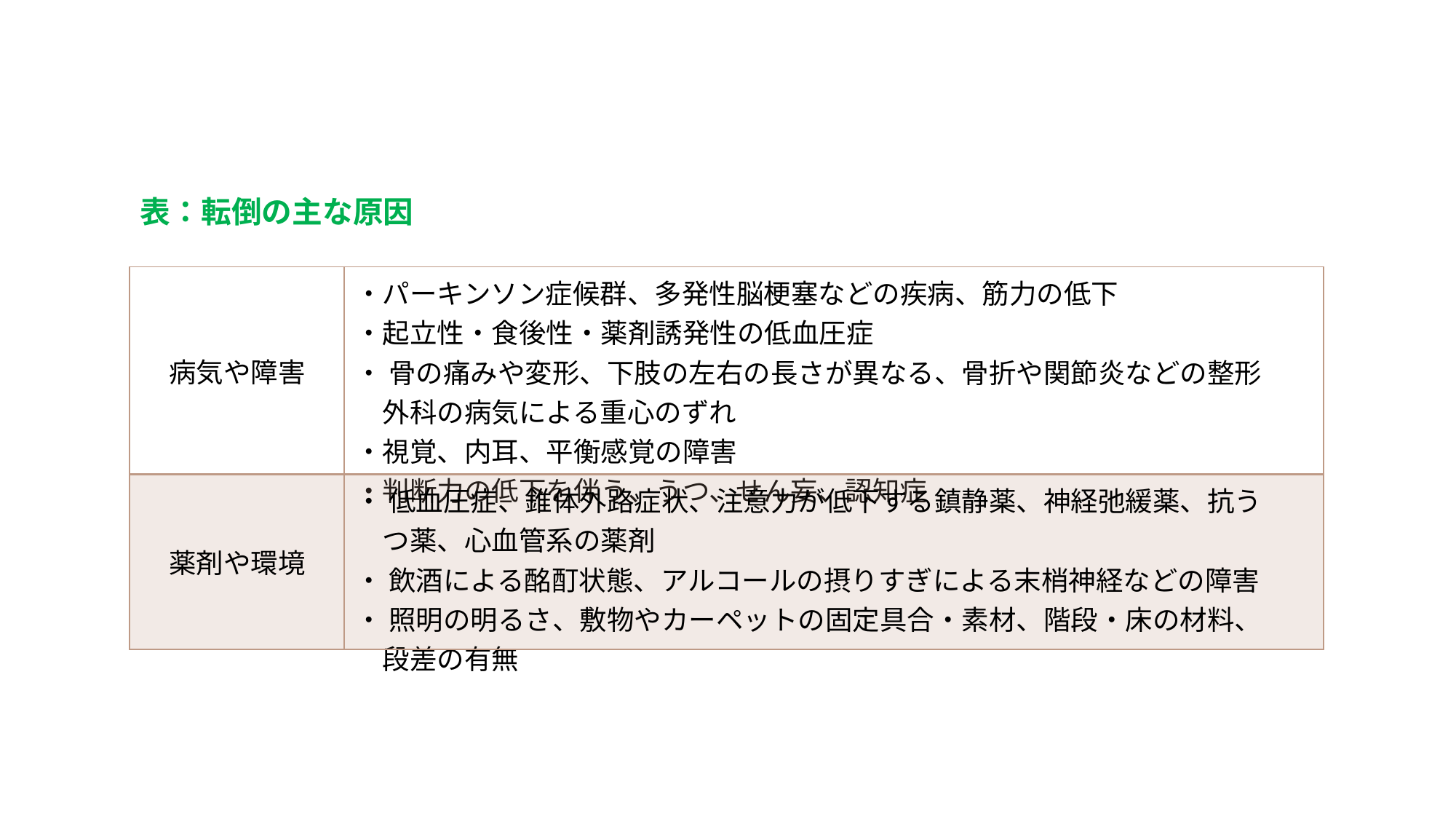

表：転倒の主な原因
| 病気や障害 | ・パーキンソン症候群、多発性脳梗塞などの疾病、筋力の低下 ・起立性・食後性・薬剤誘発性の低血圧症 ・ 骨の痛みや変形、下肢の左右の長さが異なる、骨折や関節炎などの整形 　外科の病気による重心のずれ ・視覚、内耳、平衡感覚の障害 ・判断力の低下を伴う、うつ、せん妄、認知症 |
| --- | --- |
| 薬剤や環境 | ・ 低血圧症、錐体外路症状、注意力が低下する鎮静薬、神経弛緩薬、抗う 　つ薬、心血管系の薬剤 ・ 飲酒による酩酊状態、アルコールの摂りすぎによる末梢神経などの障害 ・ 照明の明るさ、敷物やカーペットの固定具合・素材、階段・床の材料、 　段差の有無 |